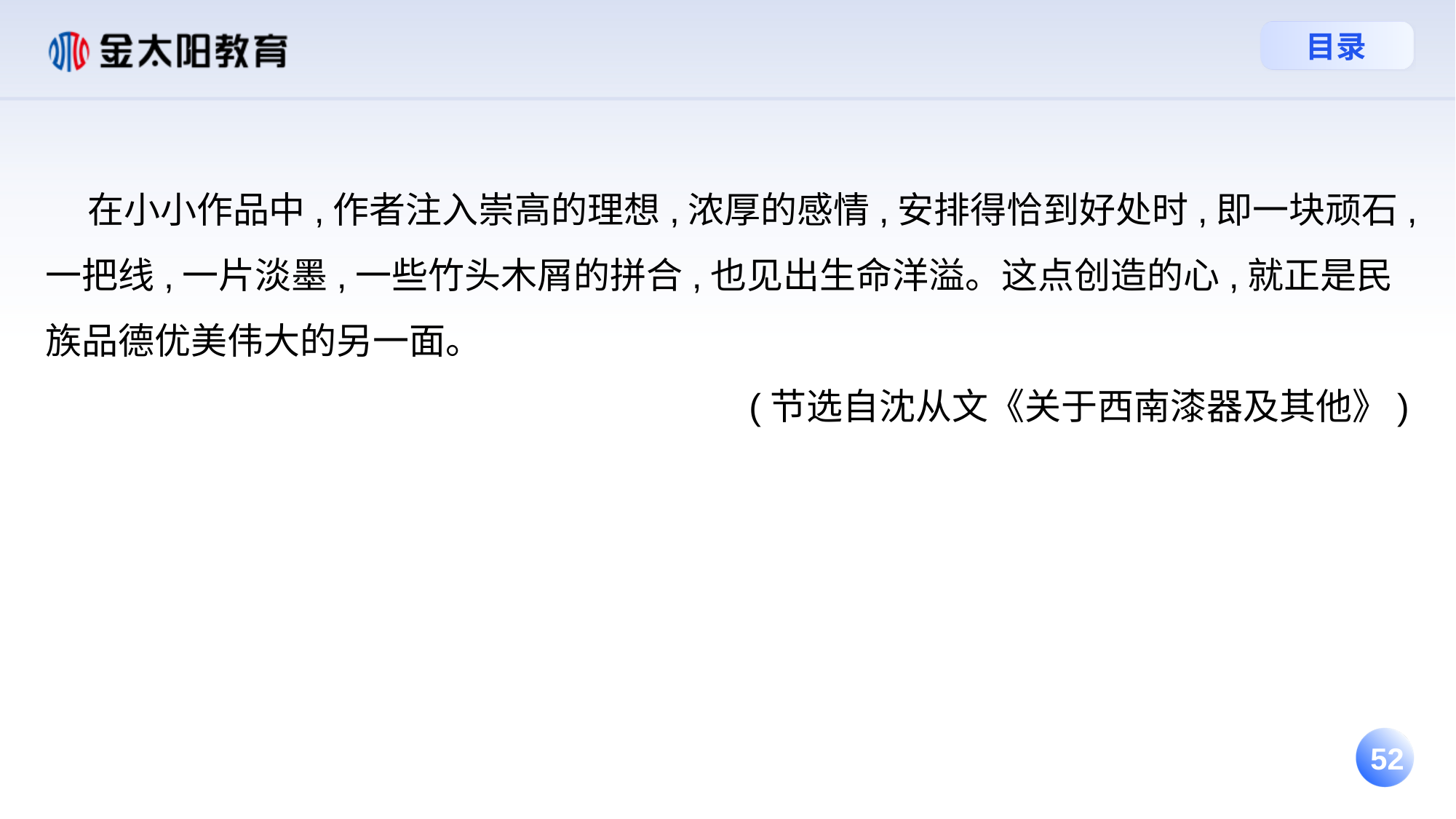

在小小作品中,作者注入崇高的理想,浓厚的感情,安排得恰到好处时,即一块顽石,一把线,一片淡墨,一些竹头木屑的拼合,也见出生命洋溢。这点创造的心,就正是民族品德优美伟大的另一面。
(节选自沈从文《关于西南漆器及其他》)